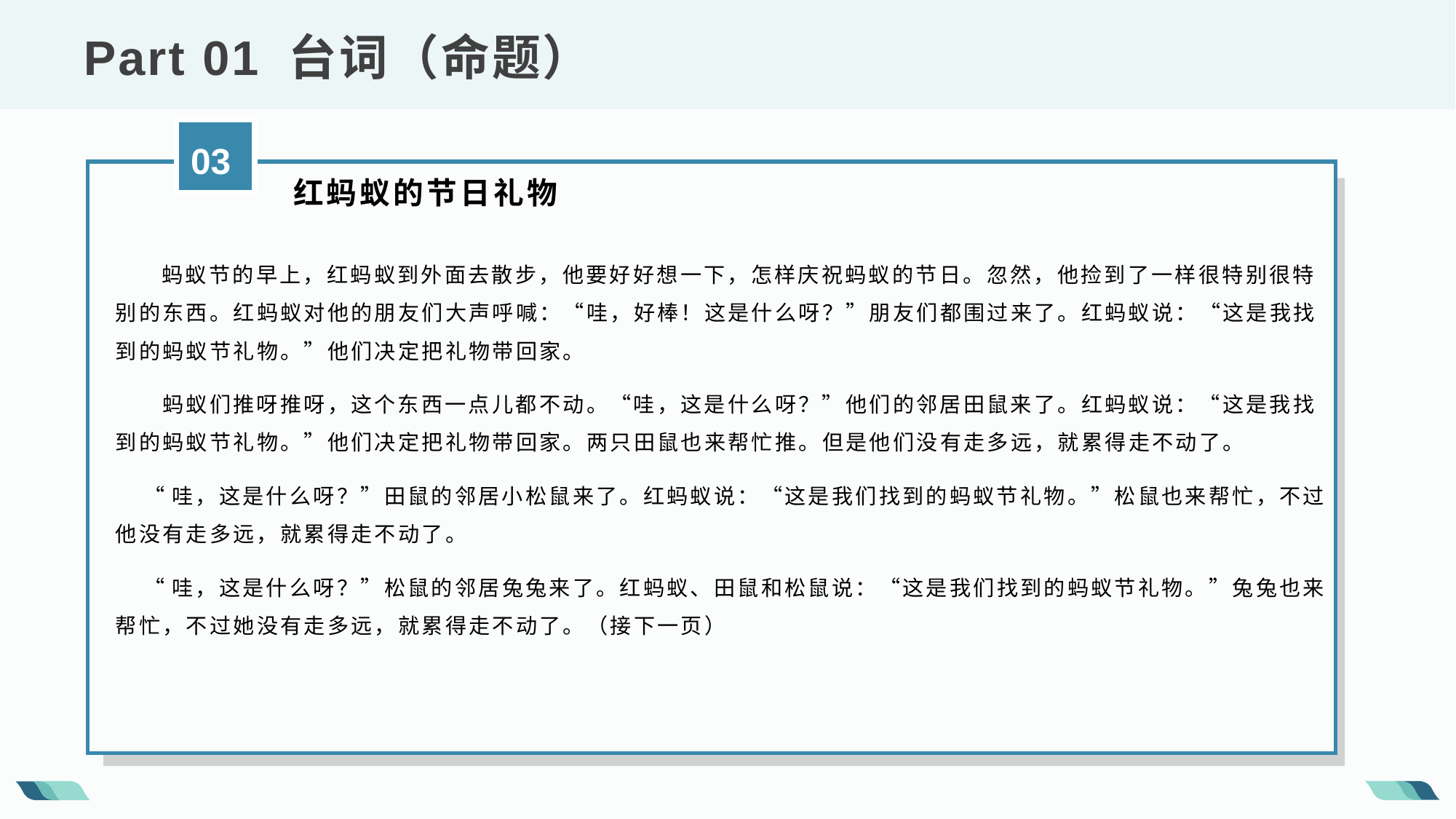

Part 01 台词（命题）

03
  红蚂蚁的节日礼物

      蚂蚁节的早上，红蚂蚁到外面去散步，他要好好想一下，怎样庆祝蚂蚁的节日。忽然，他捡到了一样很特别很特别的东西。红蚂蚁对他的朋友们大声呼喊：“哇，好棒！这是什么呀？”朋友们都围过来了。红蚂蚁说：“这是我找到的蚂蚁节礼物。”他们决定把礼物带回家。
      蚂蚁们推呀推呀，这个东西一点儿都不动。“哇，这是什么呀？”他们的邻居田鼠来了。红蚂蚁说：“这是我找到的蚂蚁节礼物。”他们决定把礼物带回家。两只田鼠也来帮忙推。但是他们没有走多远，就累得走不动了。
    “哇，这是什么呀？”田鼠的邻居小松鼠来了。红蚂蚁说：“这是我们找到的蚂蚁节礼物。”松鼠也来帮忙，不过他没有走多远，就累得走不动了。
    “哇，这是什么呀？”松鼠的邻居兔兔来了。红蚂蚁、田鼠和松鼠说：“这是我们找到的蚂蚁节礼物。”兔兔也来帮忙，不过她没有走多远，就累得走不动了。（接下一页）